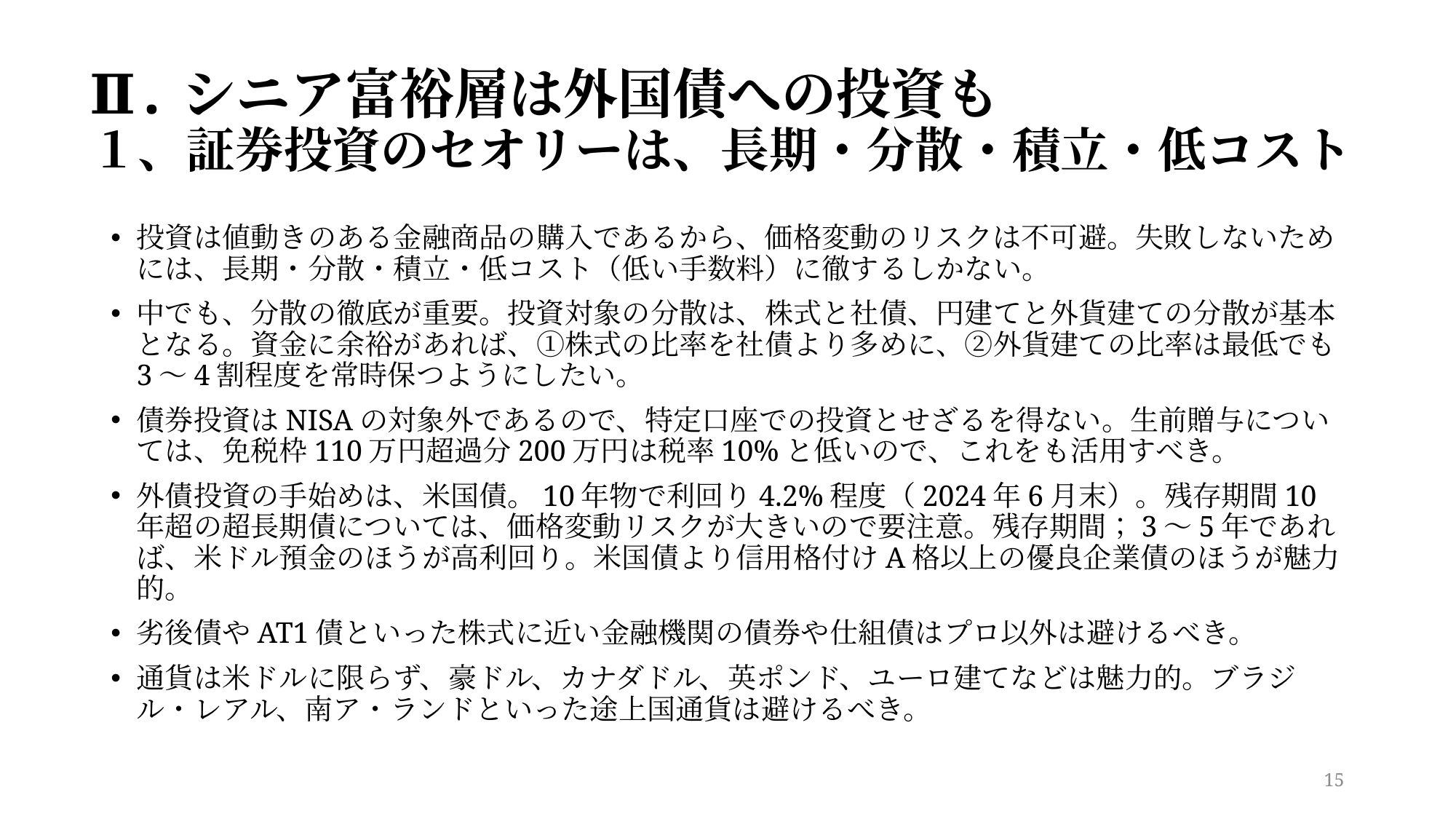

# Ⅱ.シニア富裕層は外国債への投資も １、証券投資のセオリーは、長期・分散・積立・低コスト
投資は値動きのある金融商品の購入であるから、価格変動のリスクは不可避。失敗しないためには、長期・分散・積立・低コスト（低い手数料）に徹するしかない。
中でも、分散の徹底が重要。投資対象の分散は、株式と社債、円建てと外貨建ての分散が基本となる。資金に余裕があれば、①株式の比率を社債より多めに、②外貨建ての比率は最低でも3～4割程度を常時保つようにしたい。
債券投資はNISAの対象外であるので、特定口座での投資とせざるを得ない。生前贈与については、免税枠110万円超過分200万円は税率10%と低いので、これをも活用すべき。
外債投資の手始めは、米国債。10年物で利回り4.2%程度（2024年6月末）。残存期間10年超の超長期債については、価格変動リスクが大きいので要注意。残存期間；3～5年であれば、米ドル預金のほうが高利回り。米国債より信用格付けA格以上の優良企業債のほうが魅力的。
劣後債やAT1債といった株式に近い金融機関の債券や仕組債はプロ以外は避けるべき。
通貨は米ドルに限らず、豪ドル、カナダドル、英ポンド、ユーロ建てなどは魅力的。ブラジル・レアル、南ア・ランドといった途上国通貨は避けるべき。
15